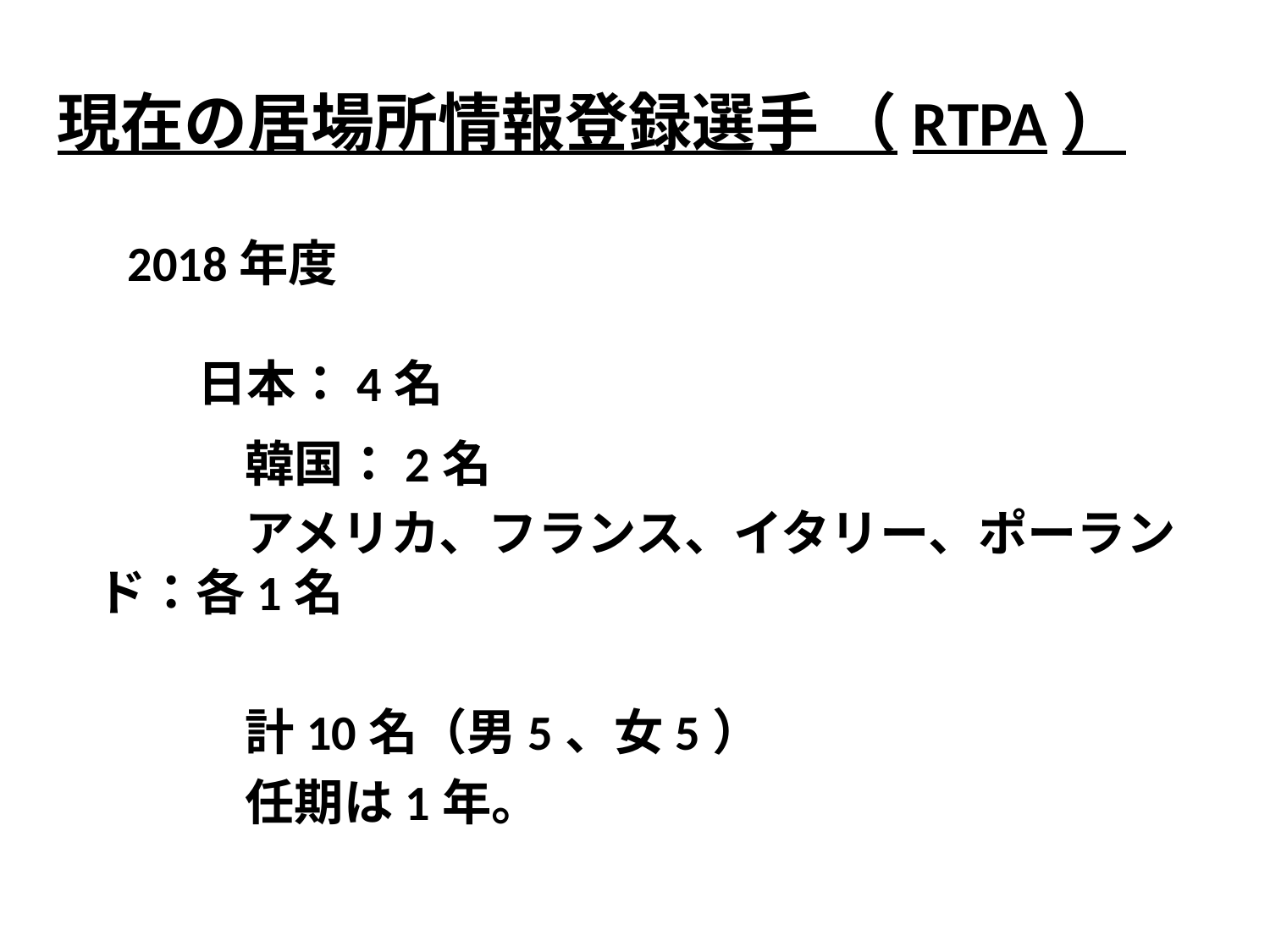

現在の居場所情報登録選手 （RTPA）
2018年度
日本：4名
　　　韓国：2名
　　　アメリカ、フランス、イタリー、ポーランド：各1名

　　　計10名（男5、女5）
　　　任期は1年。